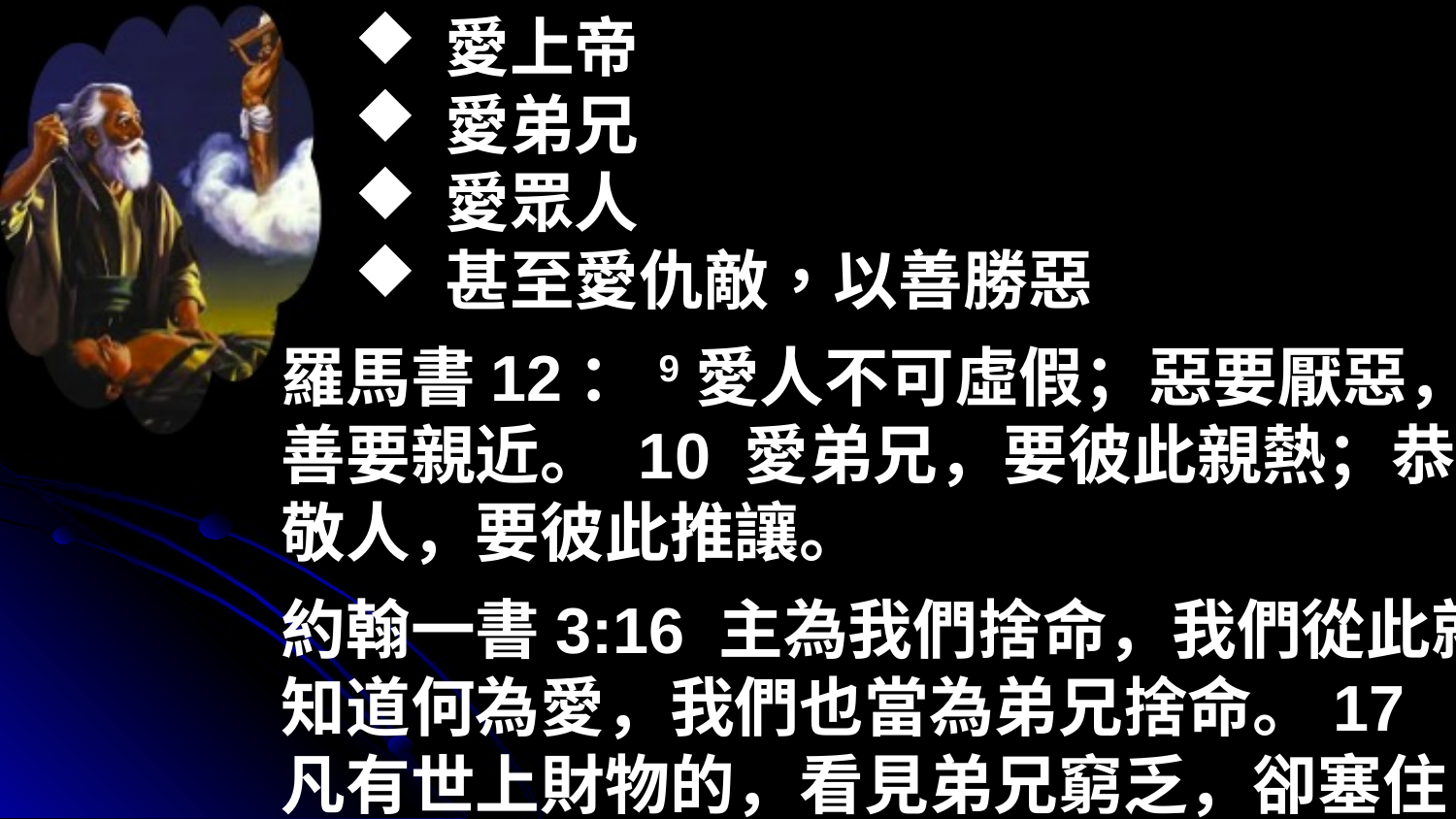

愛上帝
愛弟兄
愛眾人
甚至愛仇敵，以善勝惡
羅馬書12：9愛人不可虛假；惡要厭惡，善要親近。 10 愛弟兄，要彼此親熱；恭敬人，要彼此推讓。
約翰一書3:16 主為我們捨命，我們從此就知道何為愛，我們也當為弟兄捨命。17 凡有世上財物的，看見弟兄窮乏，卻塞住憐恤的心，愛神的心怎能存在他裡面呢？ 18 小子們哪，我們相愛，不要只在言語和舌頭上，總要在行為和誠實上。